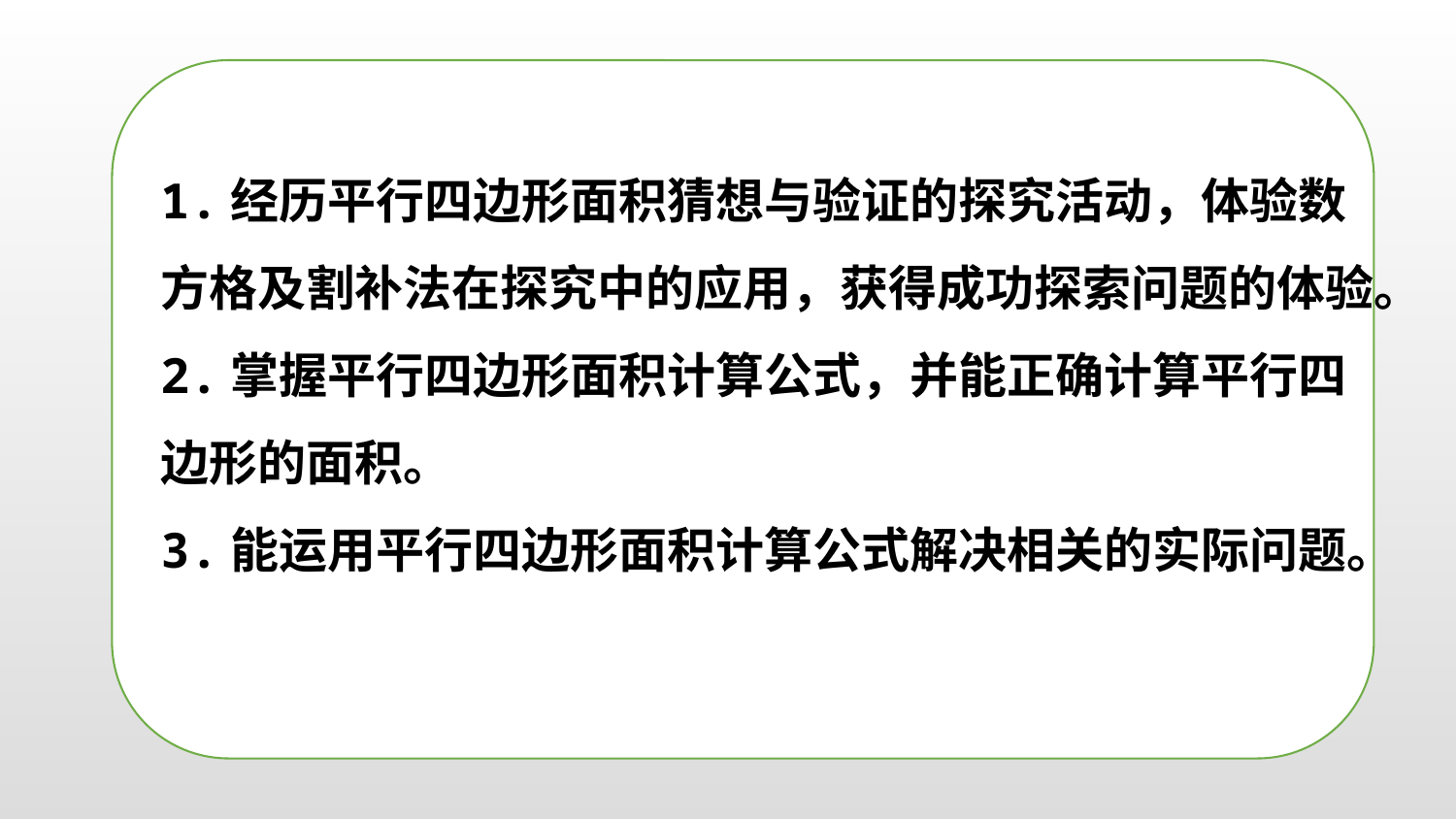

1.经历平行四边形面积猜想与验证的探究活动，体验数方格及割补法在探究中的应用，获得成功探索问题的体验。
2.掌握平行四边形面积计算公式，并能正确计算平行四边形的面积。
3.能运用平行四边形面积计算公式解决相关的实际问题。